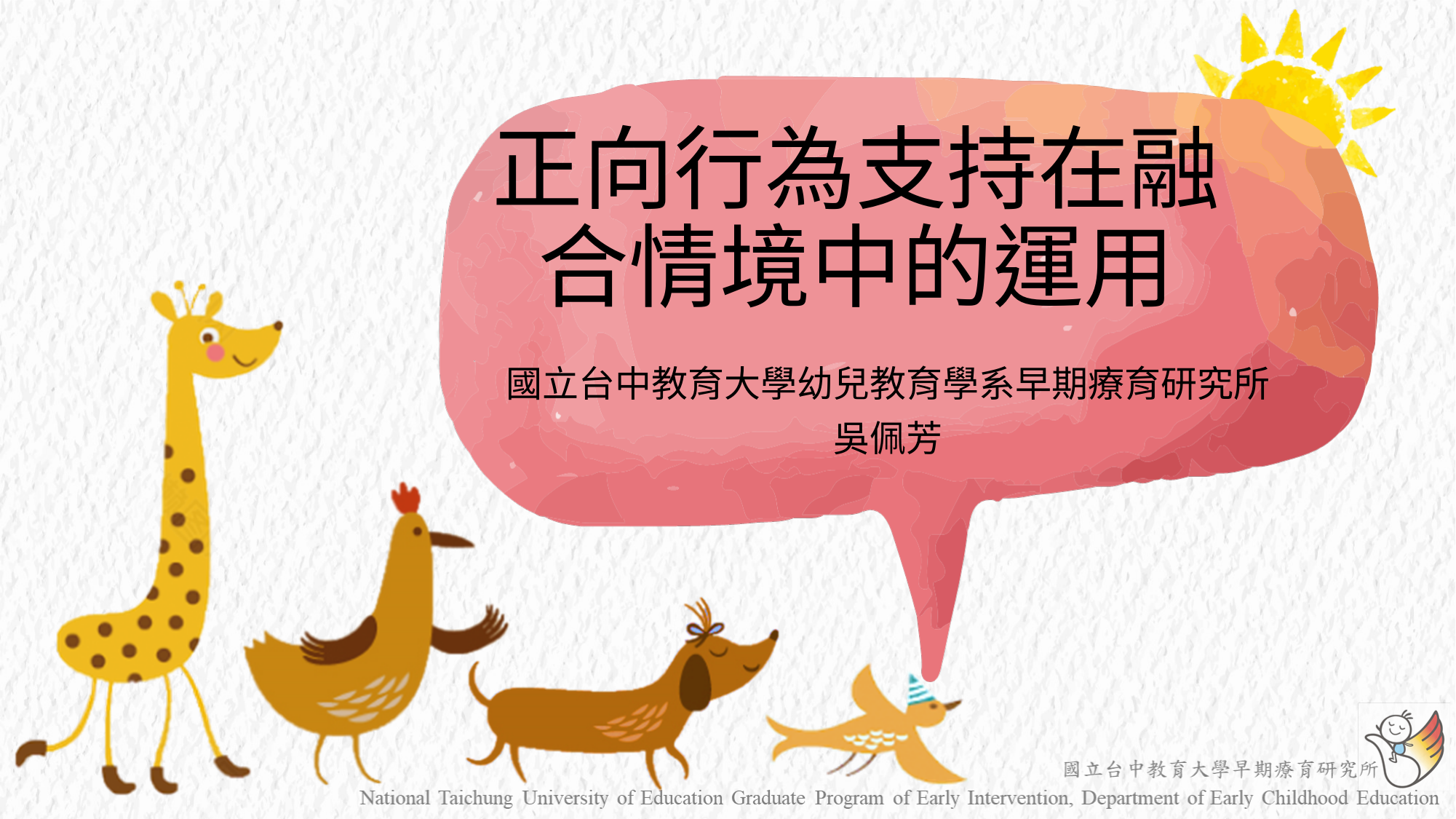

# 正向行為支持在融合情境中的運用
國立台中教育大學幼兒教育學系早期療育研究所
吳佩芳